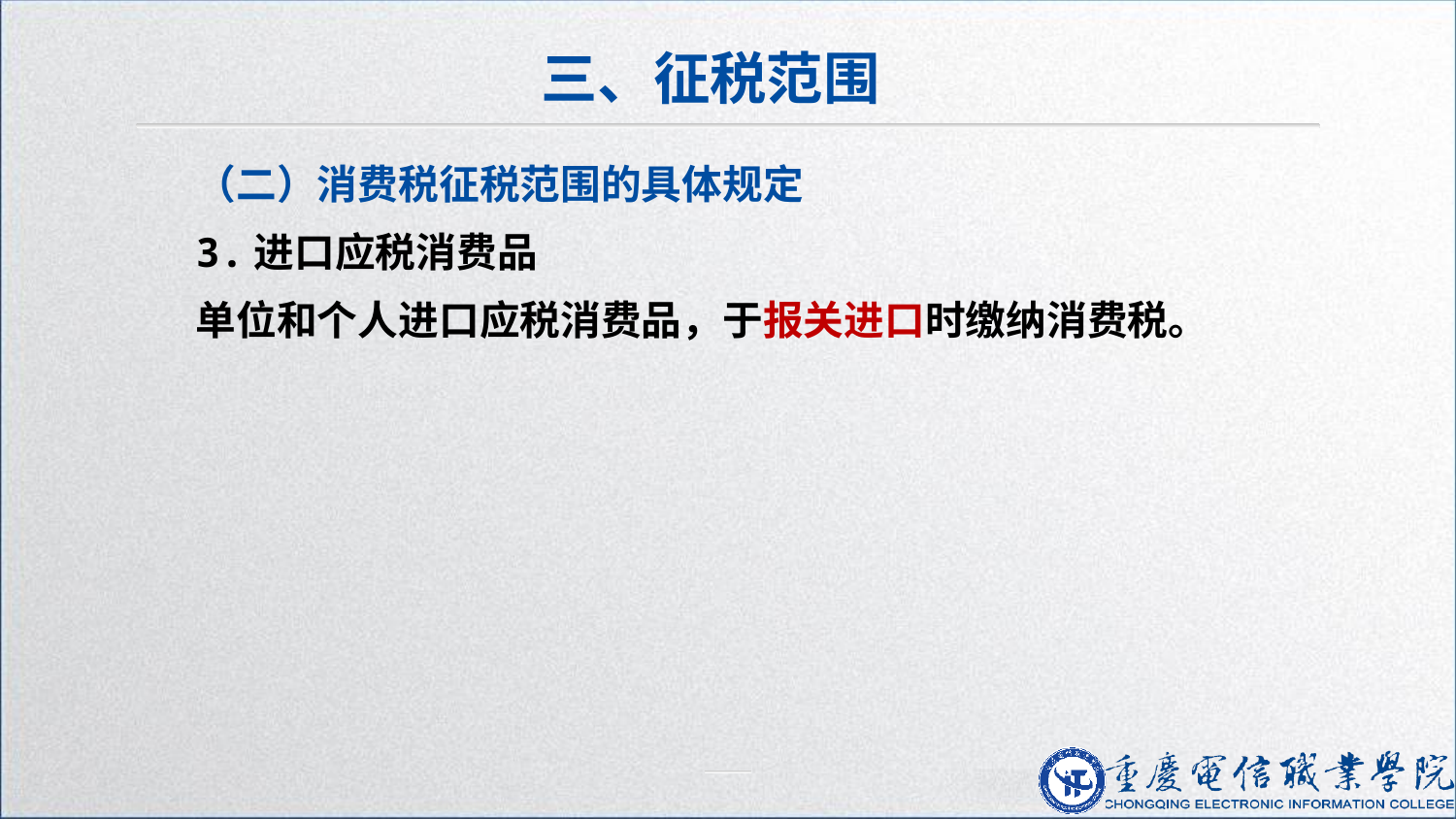

三、征税范围
（二）消费税征税范围的具体规定
3.进口应税消费品
单位和个人进口应税消费品，于报关进口时缴纳消费税。